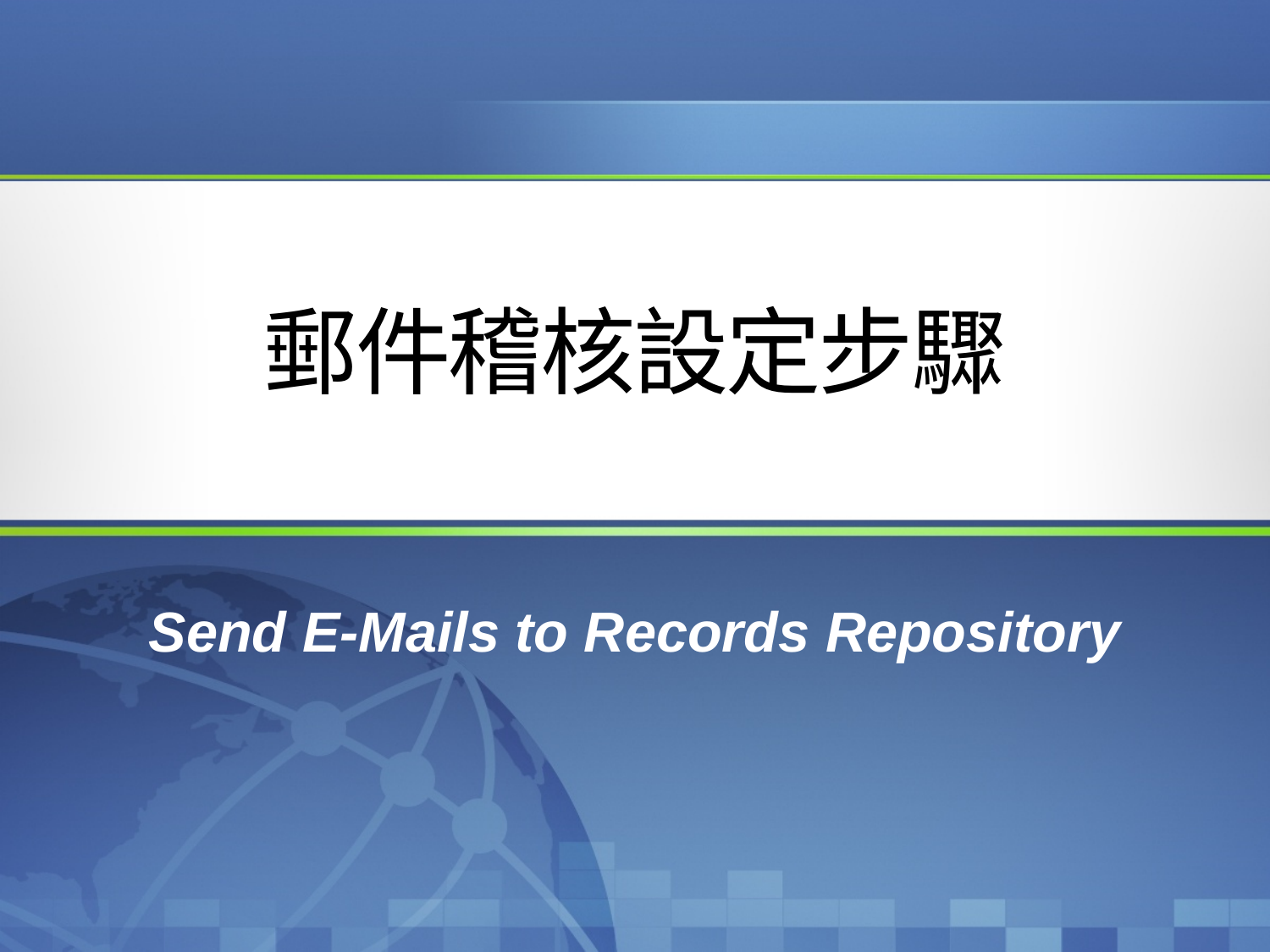

# 郵件稽核設定步驟
Send E-Mails to Records Repository